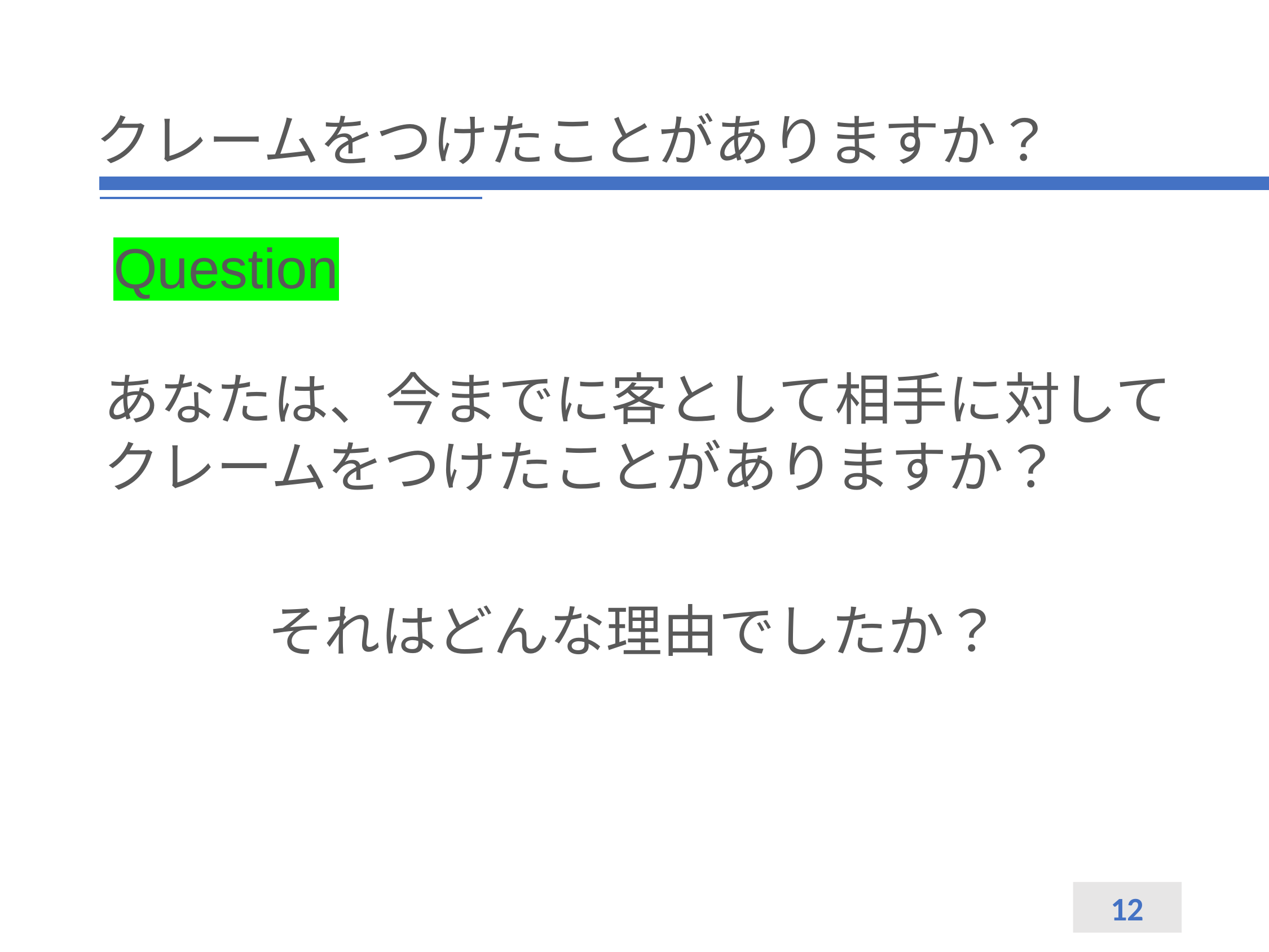

# クレームをつけたことがありますか？
Question
あなたは、今までに客として相手に対してクレームをつけたことがありますか？
それはどんな理由でしたか？
12